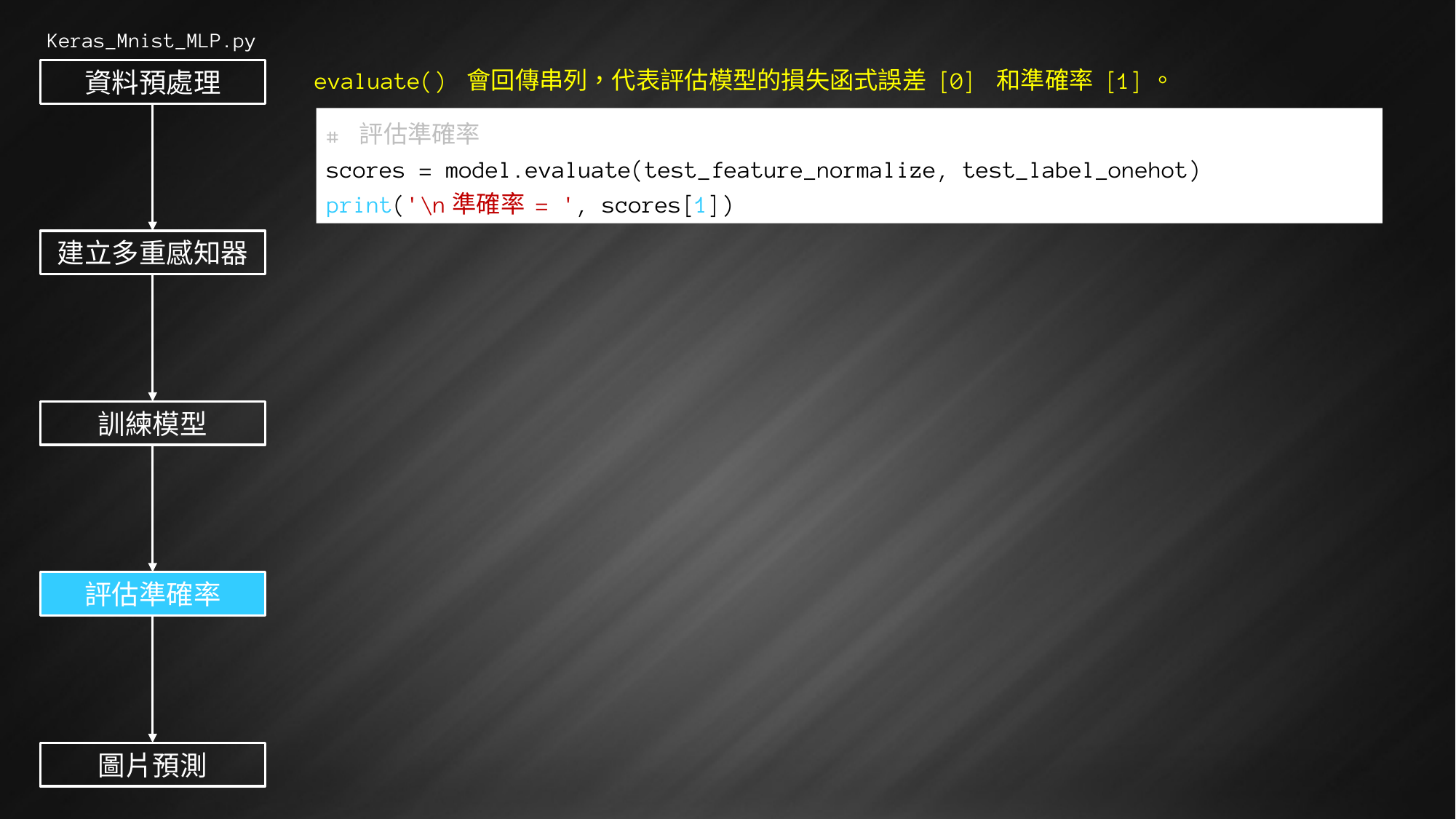

Keras_Mnist_MLP.py
evaluate() 會回傳串列，代表評估模型的損失函式誤差 [0] 和準確率 [1]。
資料預處理
# 評估準確率
scores = model.evaluate(test_feature_normalize, test_label_onehot)
print('\n準確率 = ', scores[1])
建立多重感知器
訓練模型
評估準確率
圖片預測